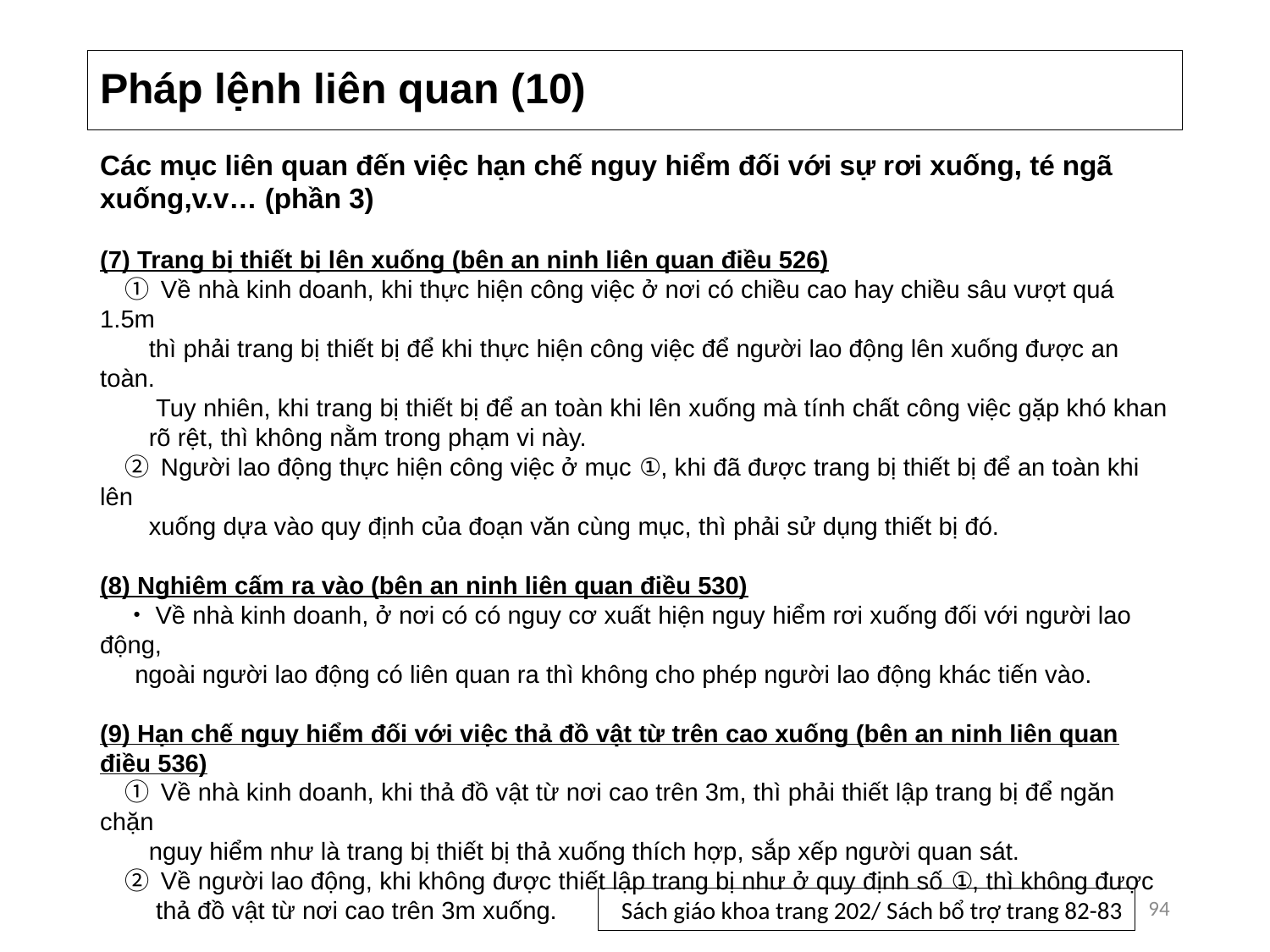

# Pháp lệnh liên quan (10)
Các mục liên quan đến việc hạn chế nguy hiểm đối với sự rơi xuống, té ngã xuống,v.v… (phần 3)

(7) Trang bị thiết bị lên xuống (bên an ninh liên quan điều 526)
　① Về nhà kinh doanh, khi thực hiện công việc ở nơi có chiều cao hay chiều sâu vượt quá 1.5m
       thì phải trang bị thiết bị để khi thực hiện công việc để người lao động lên xuống được an toàn.
        Tuy nhiên, khi trang bị thiết bị để an toàn khi lên xuống mà tính chất công việc gặp khó khan
       rõ rệt, thì không nằm trong phạm vi này.
　② Người lao động thực hiện công việc ở mục ①, khi đã được trang bị thiết bị để an toàn khi lên
       xuống dựa vào quy định của đoạn văn cùng mục, thì phải sử dụng thiết bị đó.

(8) Nghiêm cấm ra vào (bên an ninh liên quan điều 530)
　・Về nhà kinh doanh, ở nơi có có nguy cơ xuất hiện nguy hiểm rơi xuống đối với người lao động,
     ngoài người lao động có liên quan ra thì không cho phép người lao động khác tiến vào.

(9) Hạn chế nguy hiểm đối với việc thả đồ vật từ trên cao xuống (bên an ninh liên quan điều 536)
　① Về nhà kinh doanh, khi thả đồ vật từ nơi cao trên 3m, thì phải thiết lập trang bị để ngăn chặn
       nguy hiểm như là trang bị thiết bị thả xuống thích hợp, sắp xếp người quan sát.
　② Về người lao động, khi không được thiết lập trang bị như ở quy định số ①, thì không được
        thả đồ vật từ nơi cao trên 3m xuống.
94
Sách giáo khoa trang 202/ Sách bổ trợ trang 82-83